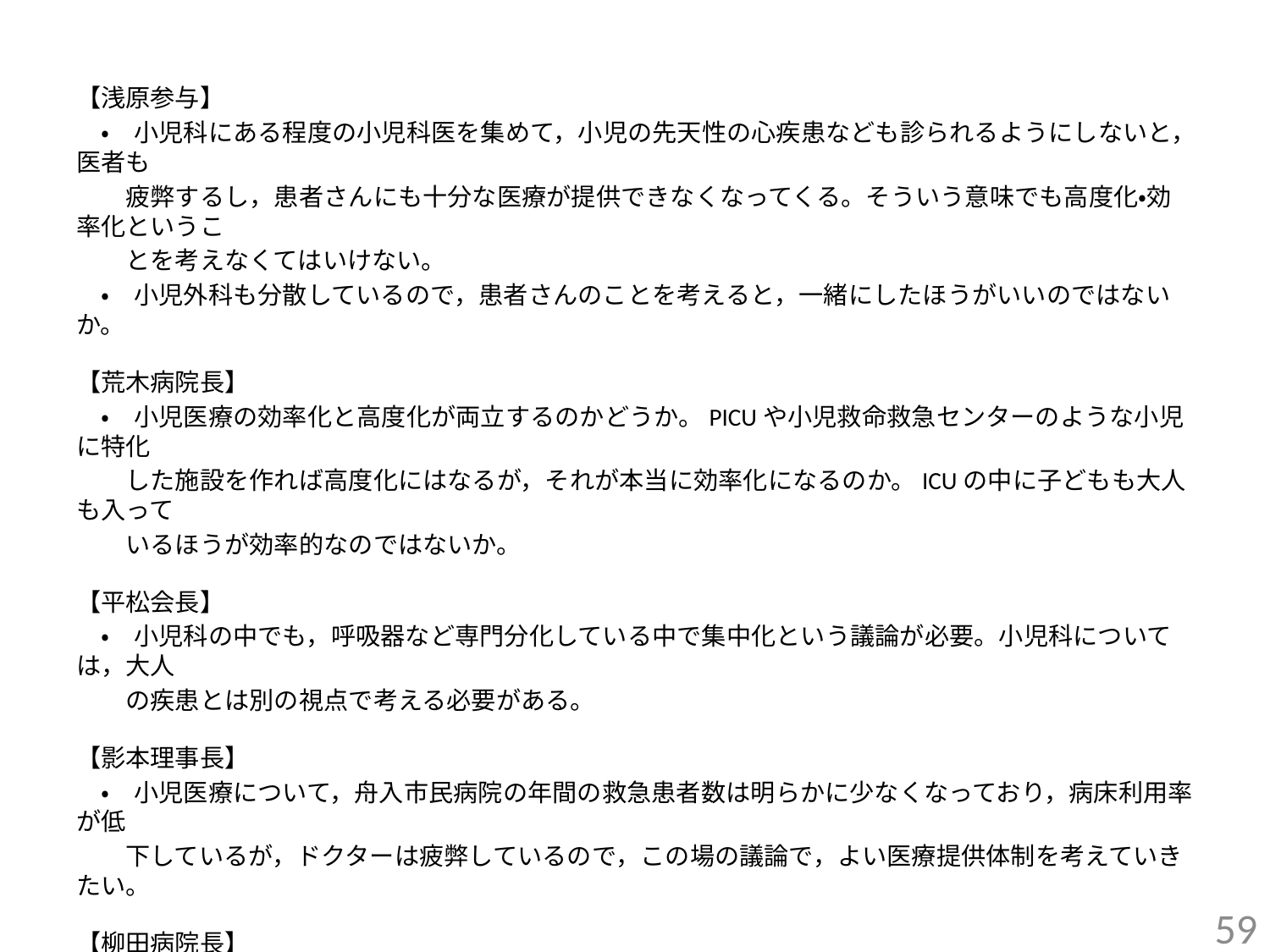

【浅原参与】
　・　小児科にある程度の小児科医を集めて，小児の先天性の心疾患なども診られるようにしないと，医者も
　　疲弊するし，患者さんにも十分な医療が提供できなくなってくる。そういう意味でも高度化・効率化というこ
　　とを考えなくてはいけない。
　・　小児外科も分散しているので，患者さんのことを考えると，一緒にしたほうがいいのではないか。

【荒木病院長】
　・　小児医療の効率化と高度化が両立するのかどうか。PICUや小児救命救急センターのような小児に特化
　　した施設を作れば高度化にはなるが，それが本当に効率化になるのか。ICUの中に子どもも大人も入って
　　いるほうが効率的なのではないか。

【平松会長】
　・　小児科の中でも，呼吸器など専門分化している中で集中化という議論が必要。小児科については，大人
　　の疾患とは別の視点で考える必要がある。

【影本理事長】
　・　小児医療について，舟入市民病院の年間の救急患者数は明らかに少なくなっており，病床利用率が低
　　下しているが，ドクターは疲弊しているので，この場の議論で，よい医療提供体制を考えていきたい。

【柳田病院長】
　・　小児科医のモチベーションの維持，小児科医を集めるという意味で，舟入市民病院では，感染症や川崎
　　病の患者さんを診ているが，後期研修医が，３～４年頑張れば，１次救急のトレーニングになるが，そこか
　　ら先に繋がっていかず，燃え尽きのような状態になってしまう。
　・　小児科医のモチベーションを考えると，１・２・３次救急があるセンター化は効果があると思う。
59